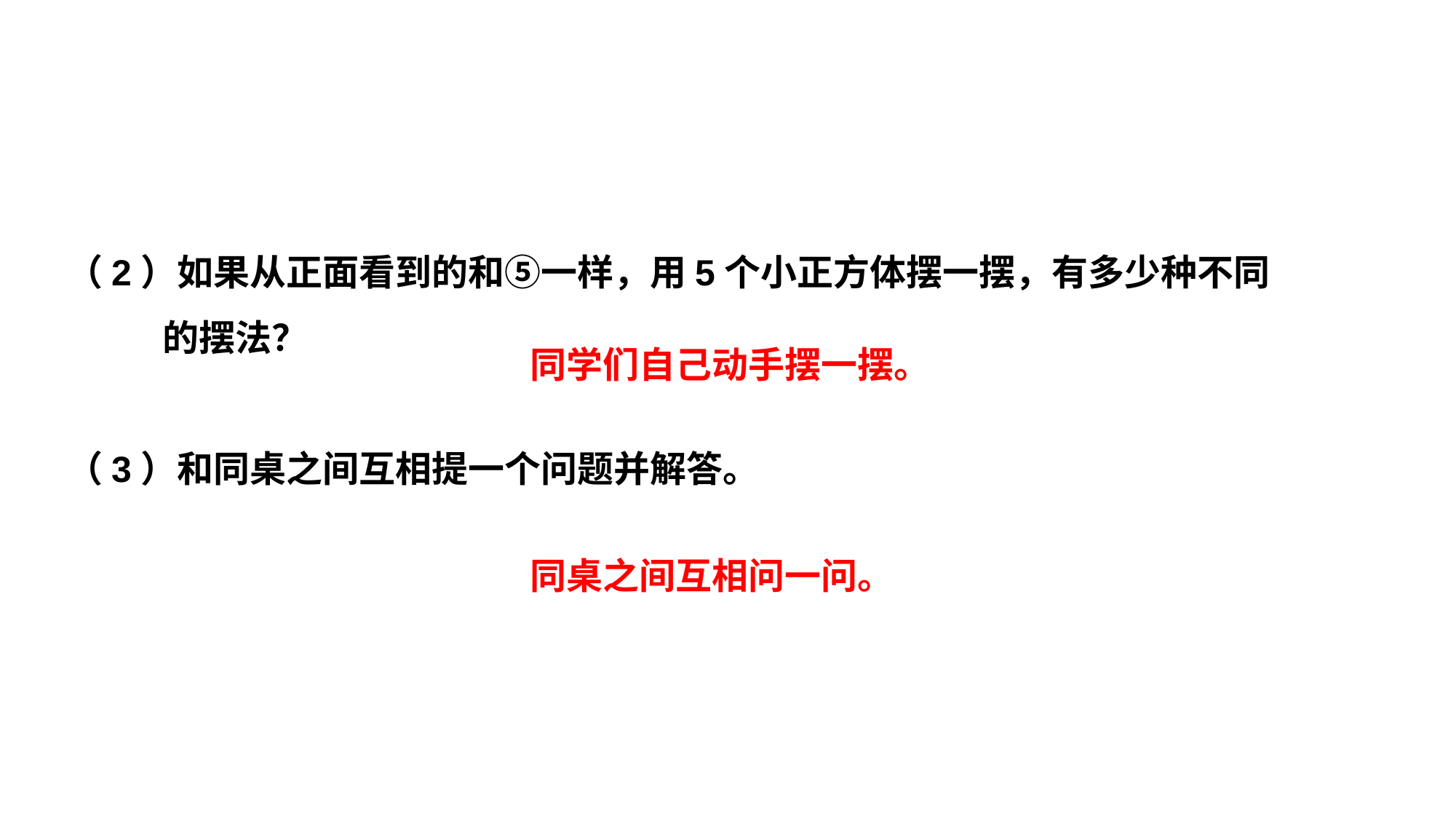

巩固练习
（2）如果从正面看到的和⑤一样，用5个小正方体摆一摆，有多少种不同的摆法？

（3）和同桌之间互相提一个问题并解答。
同学们自己动手摆一摆。
同桌之间互相问一问。